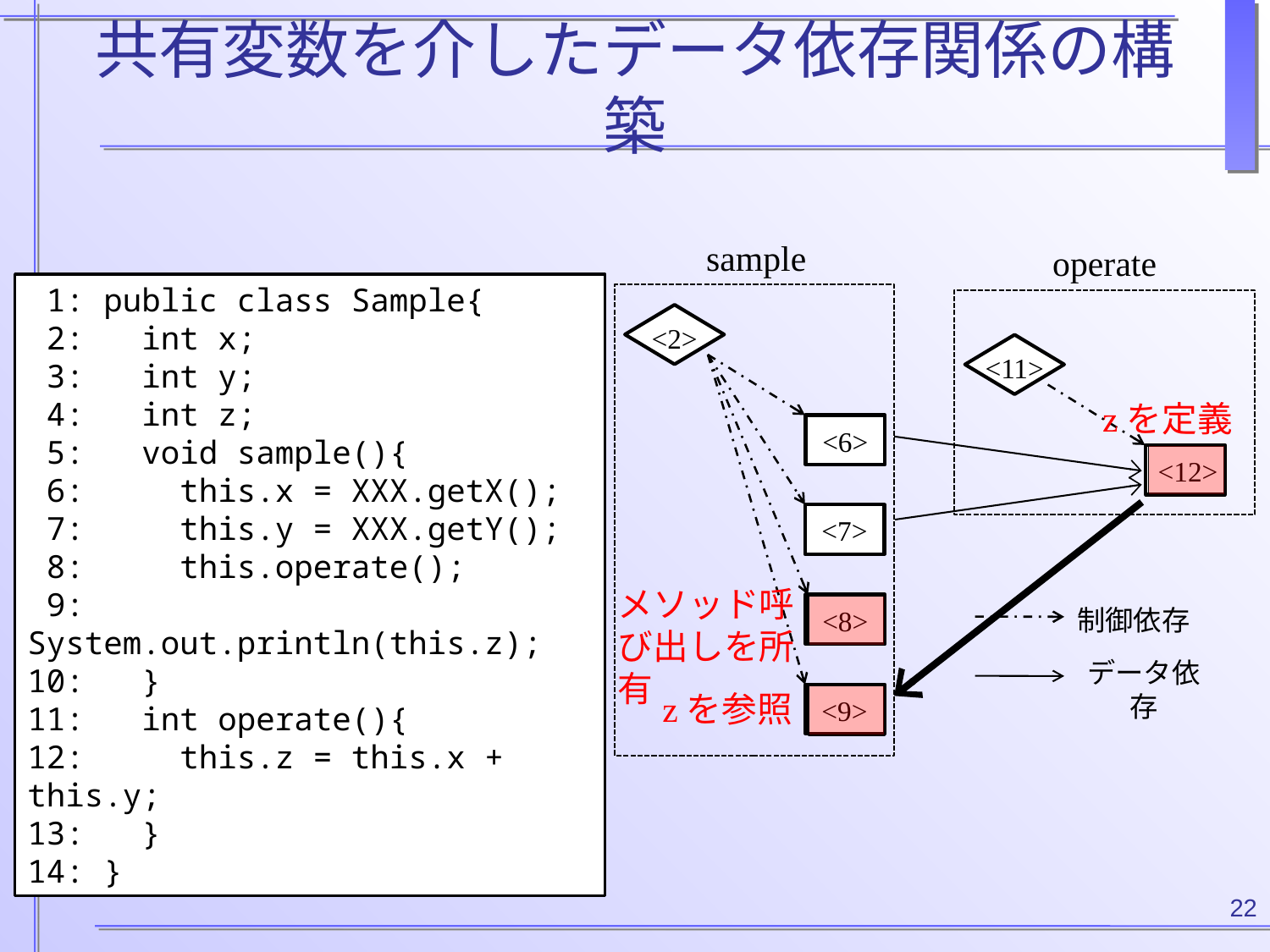

# 共有変数を介したデータ依存関係の構築
sample
operate
 1: public class Sample{
 2:   int x;
 3:   int y;
 4:   int z;
 5:   void sample(){
 6:     this.x = XXX.getX();
 7:     this.y = XXX.getY();
 8:     this.operate();
 9:     System.out.println(this.z);
10:   }
11:   int operate(){
12:     this.z = this.x + this.y;
13:   }
14: }

<2>

<11>
zを定義

<6>

<12>

<7>
メソッド呼び出しを所有

制御依存
<8>
データ依存
zを参照

<9>
22